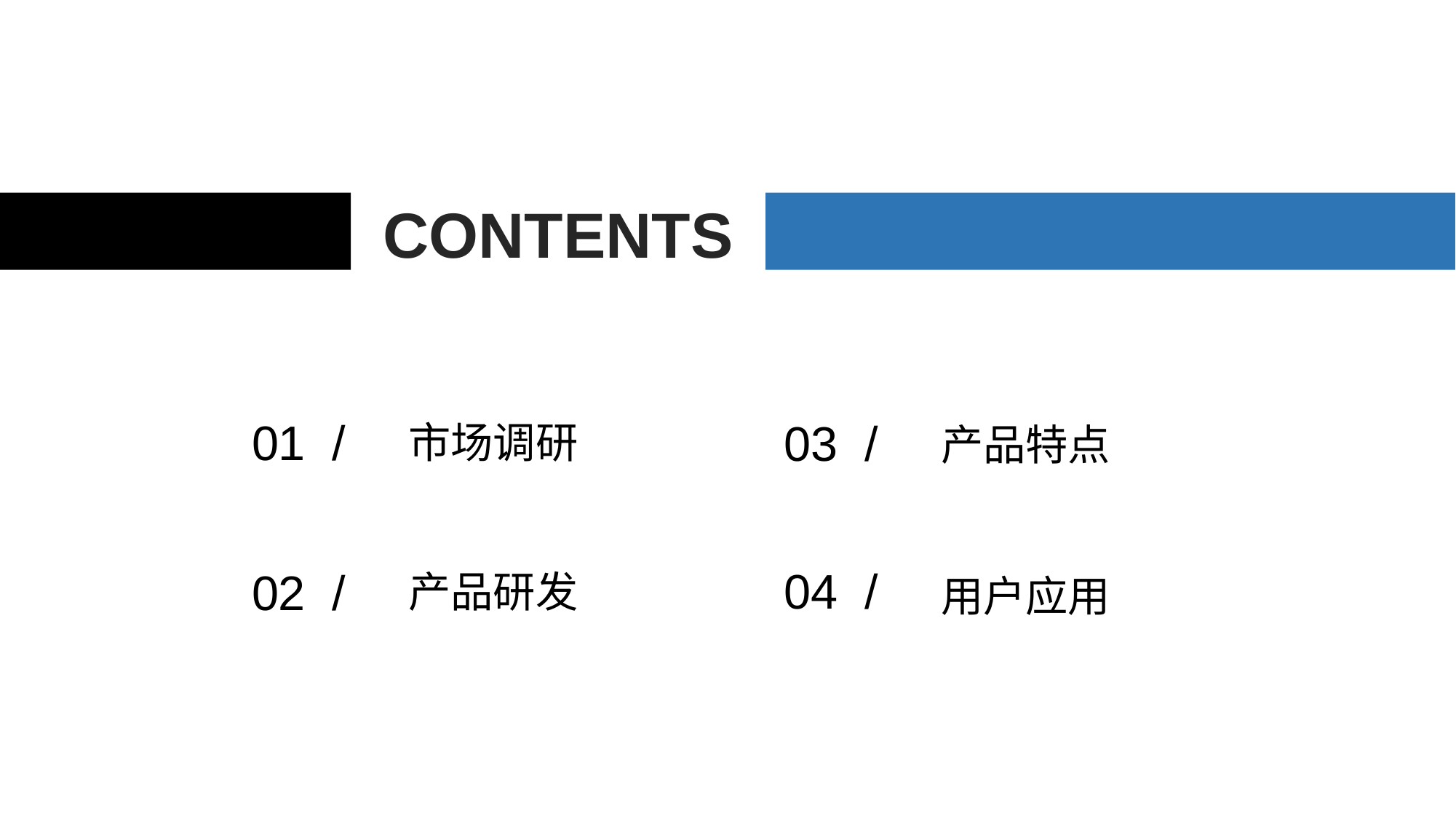

CONTENTS
01  /
03  /
市场调研
产品特点
04  /
02  /
产品研发
用户应用